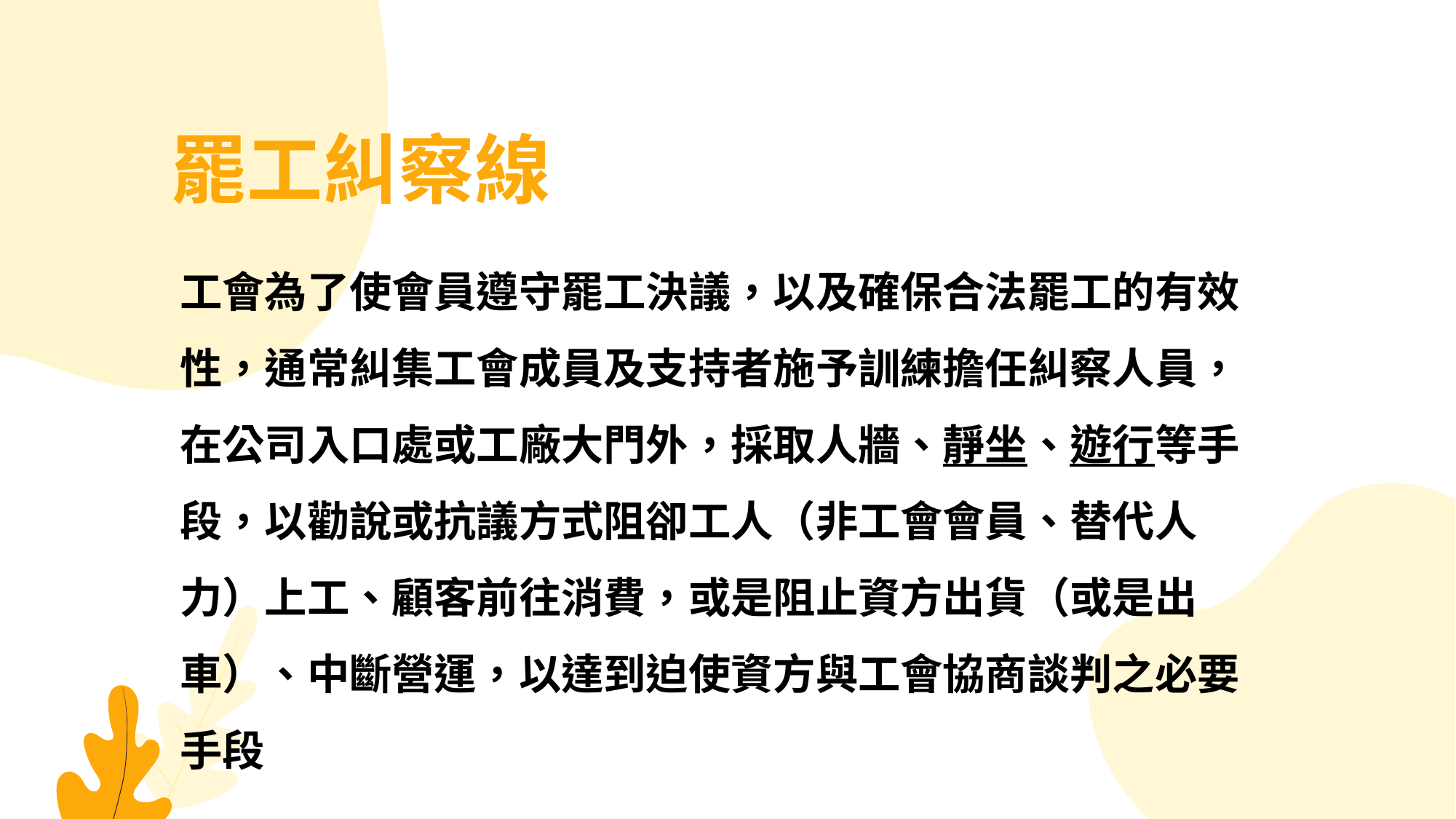

罷工糾察線
工會為了使會員遵守罷工決議，以及確保合法罷工的有效性，通常糾集工會成員及支持者施予訓練擔任糾察人員，在公司入口處或工廠大門外，採取人牆、靜坐、遊行等手段，以勸說或抗議方式阻卻工人（非工會會員、替代人力）上工、顧客前往消費，或是阻止資方出貨（或是出車）、中斷營運，以達到迫使資方與工會協商談判之必要手段